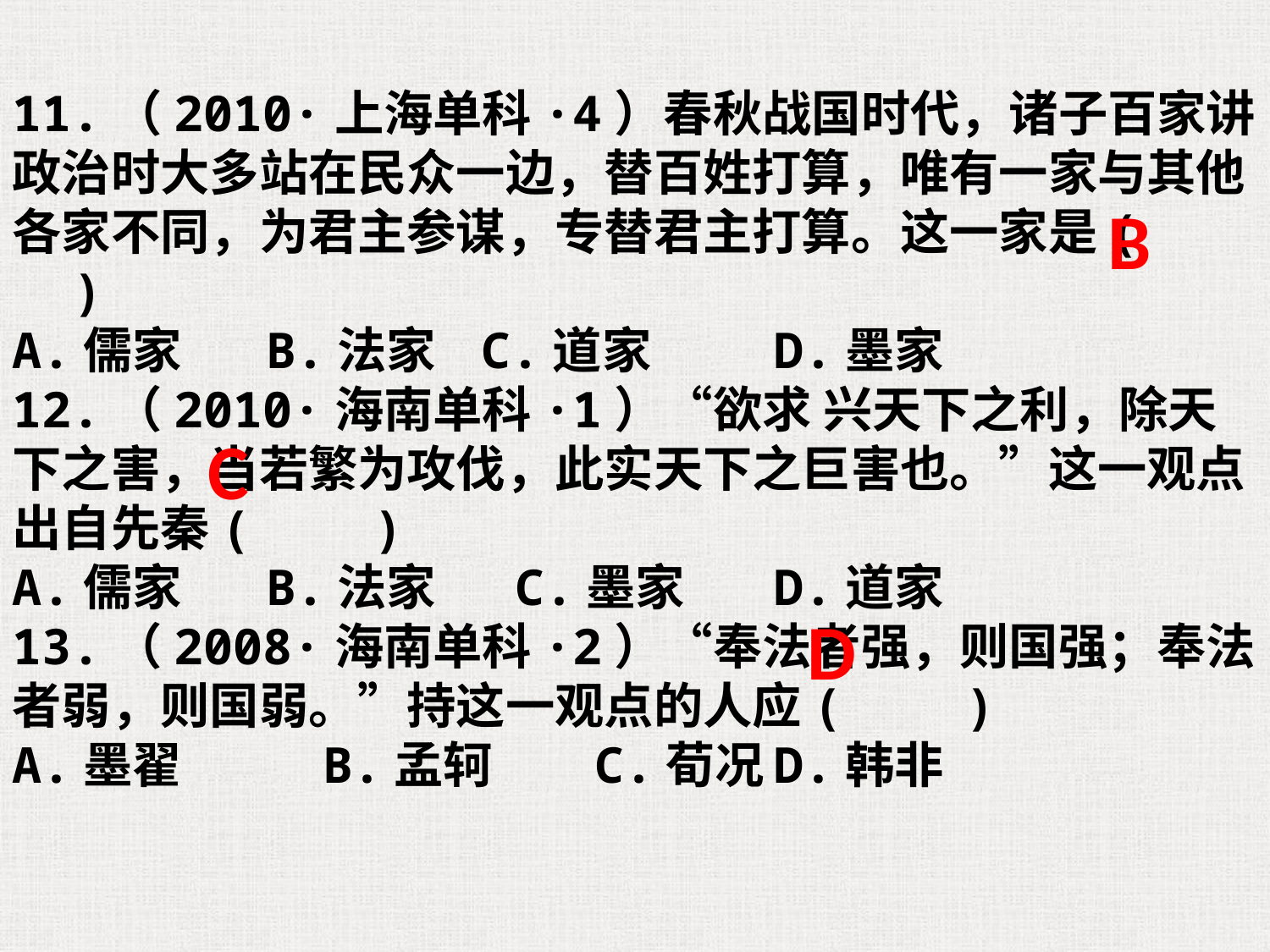

11.（2010·上海单科·4）春秋战国时代，诸子百家讲政治时大多站在民众一边，替百姓打算，唯有一家与其他各家不同，为君主参谋，专替君主打算。这一家是(　　)
A.儒家	B.法家   C.道家	D.墨家
12.（2010·海南单科·1）“欲求 兴天下之利，除天下之害，当若繁为攻伐，此实天下之巨害也。”这一观点出自先秦(　　)
A.儒家	B.法家      C.墨家	D.道家
13.（2008·海南单科·2）“奉法者强，则国强；奉法者弱，则国弱。”持这一观点的人应(　　)
A.墨翟	    B.孟轲        C.荀况	D.韩非

B
C
D